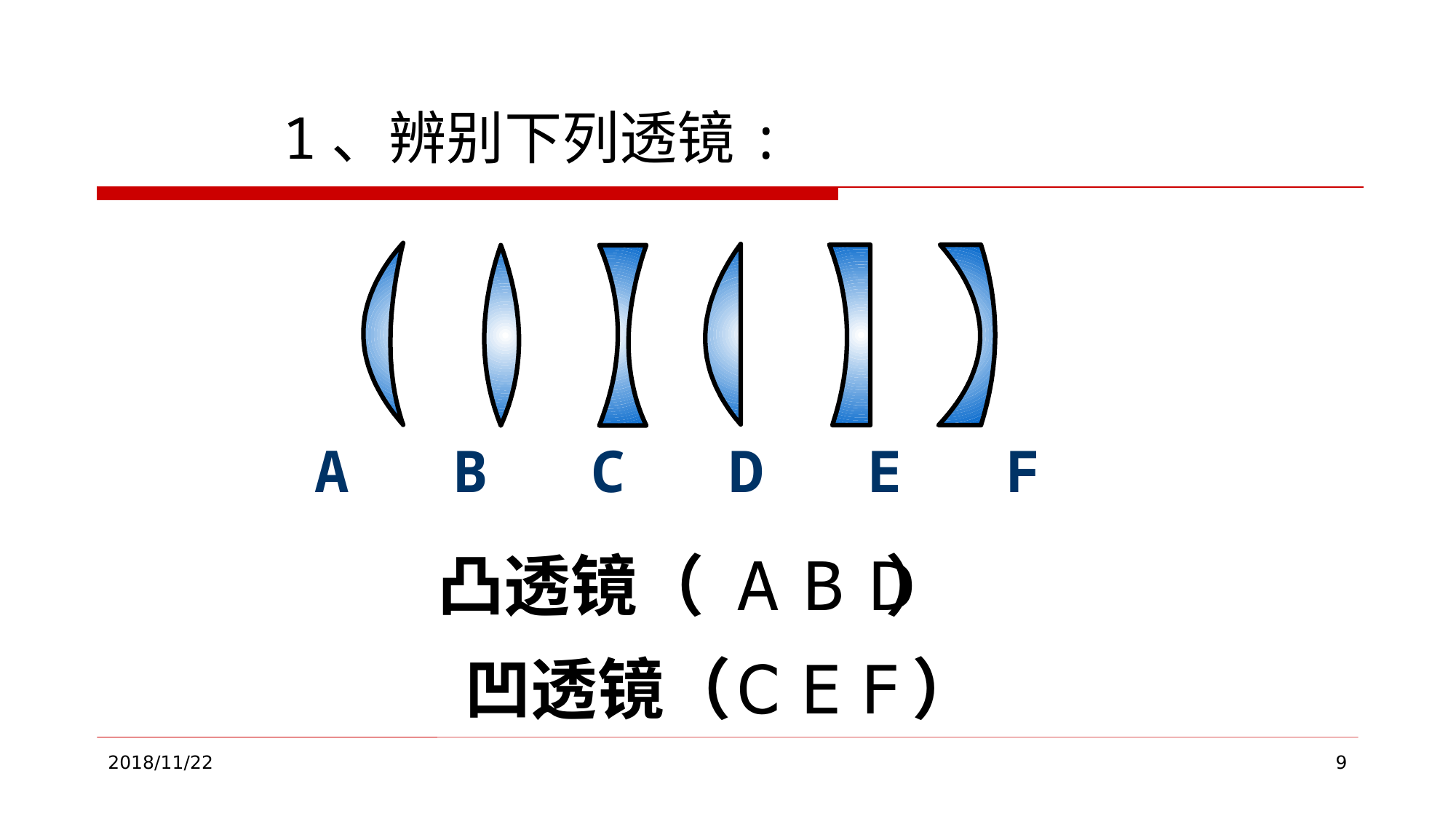

# 1、辨别下列透镜:

A   B   C   D   E   F
凸透镜（            ）
A B D
凹透镜（            ）
C E F
2018/11/22
9